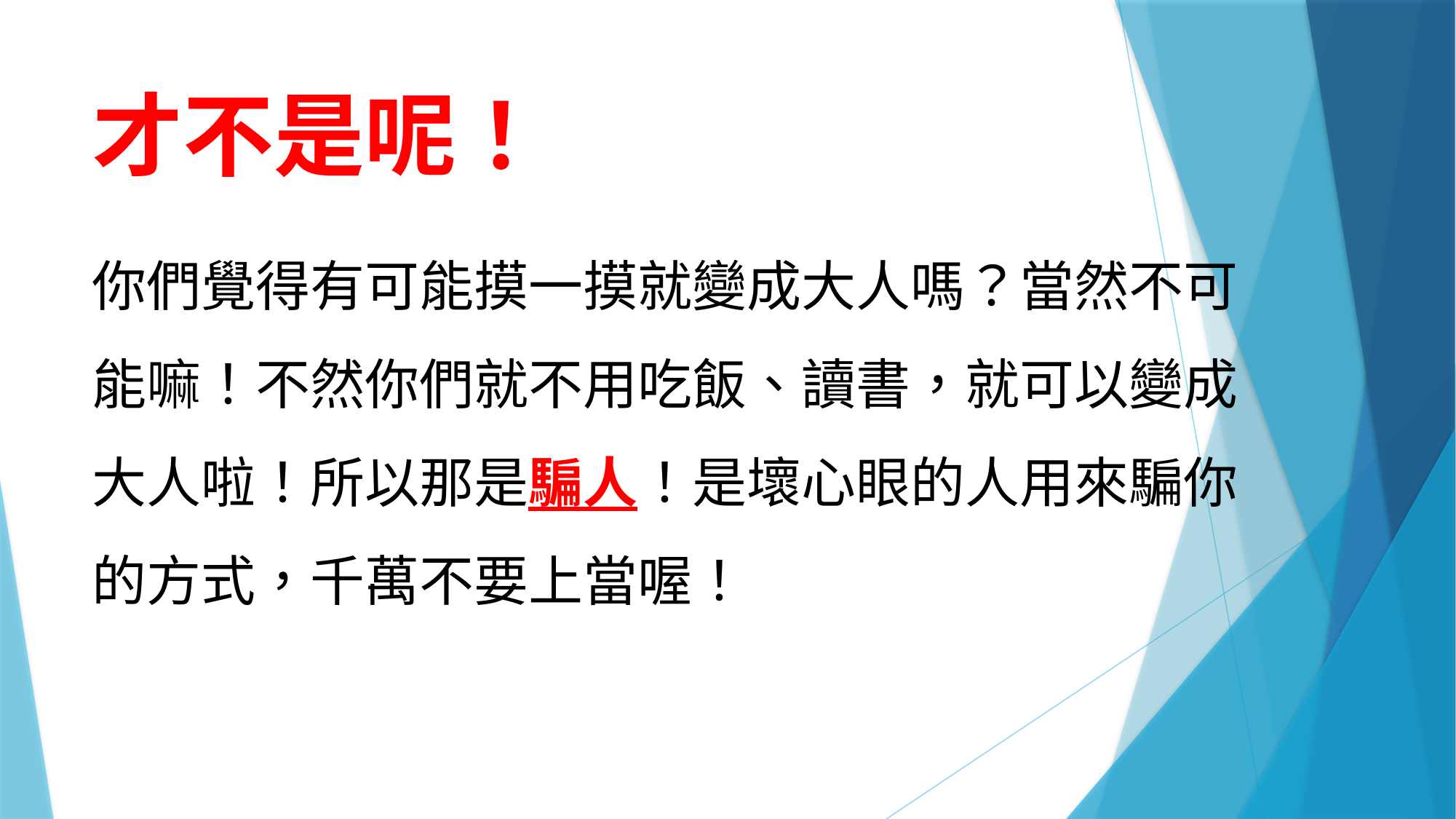

# 才不是呢！
你們覺得有可能摸一摸就變成大人嗎？當然不可能嘛！不然你們就不用吃飯、讀書，就可以變成大人啦！所以那是騙人！是壞心眼的人用來騙你的方式，千萬不要上當喔！